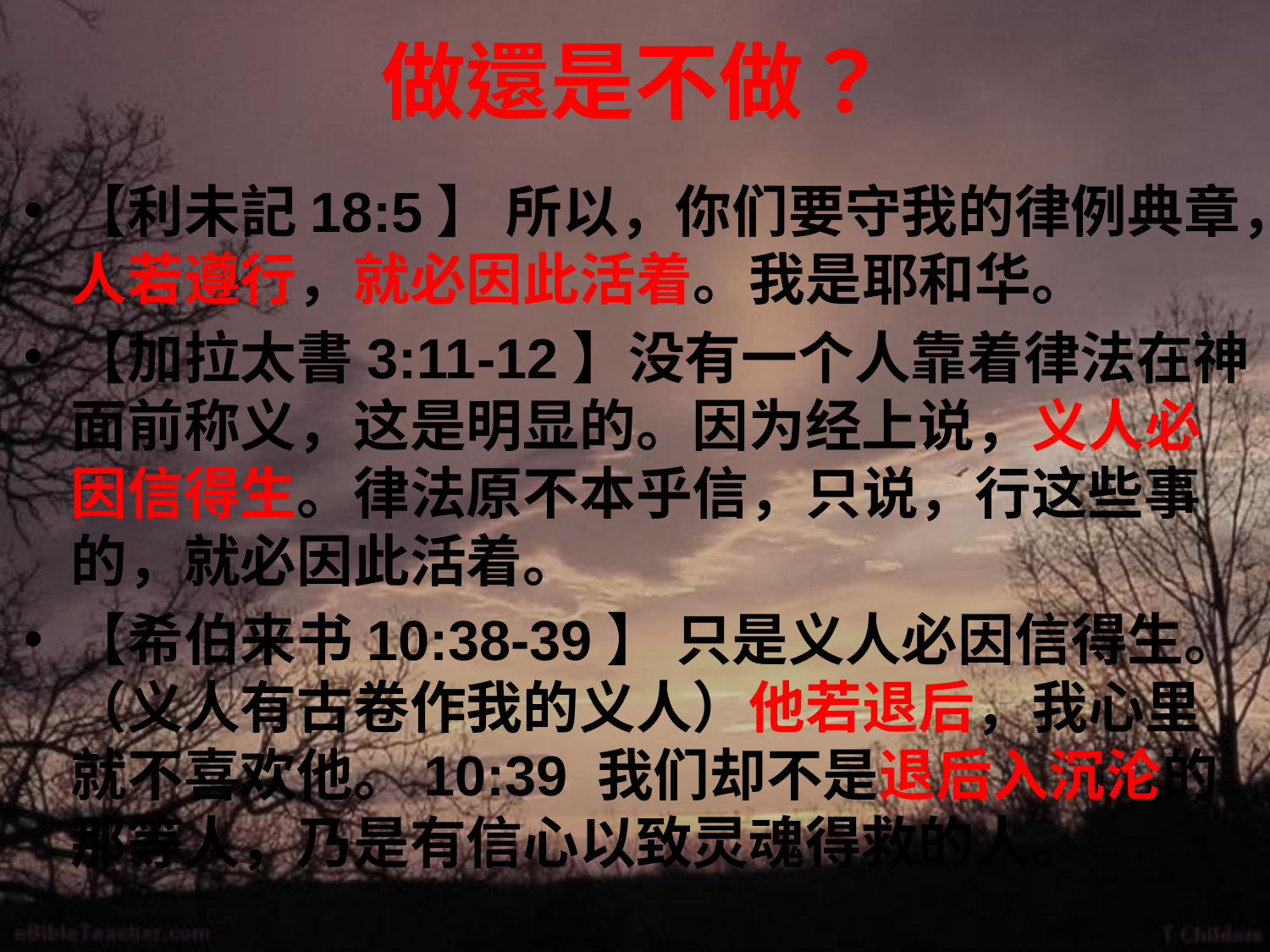

# 做還是不做？
【利未記18:5】 所以，你们要守我的律例典章，人若遵行，就必因此活着。我是耶和华。
【加拉太書3:11-12】没有一个人靠着律法在神面前称义，这是明显的。因为经上说，义人必因信得生。律法原不本乎信，只说，行这些事的，就必因此活着。
【希伯来书10:38-39】 只是义人必因信得生。（义人有古卷作我的义人）他若退后，我心里就不喜欢他。10:39 我们却不是退后入沉沦的那等人，乃是有信心以致灵魂得救的人。